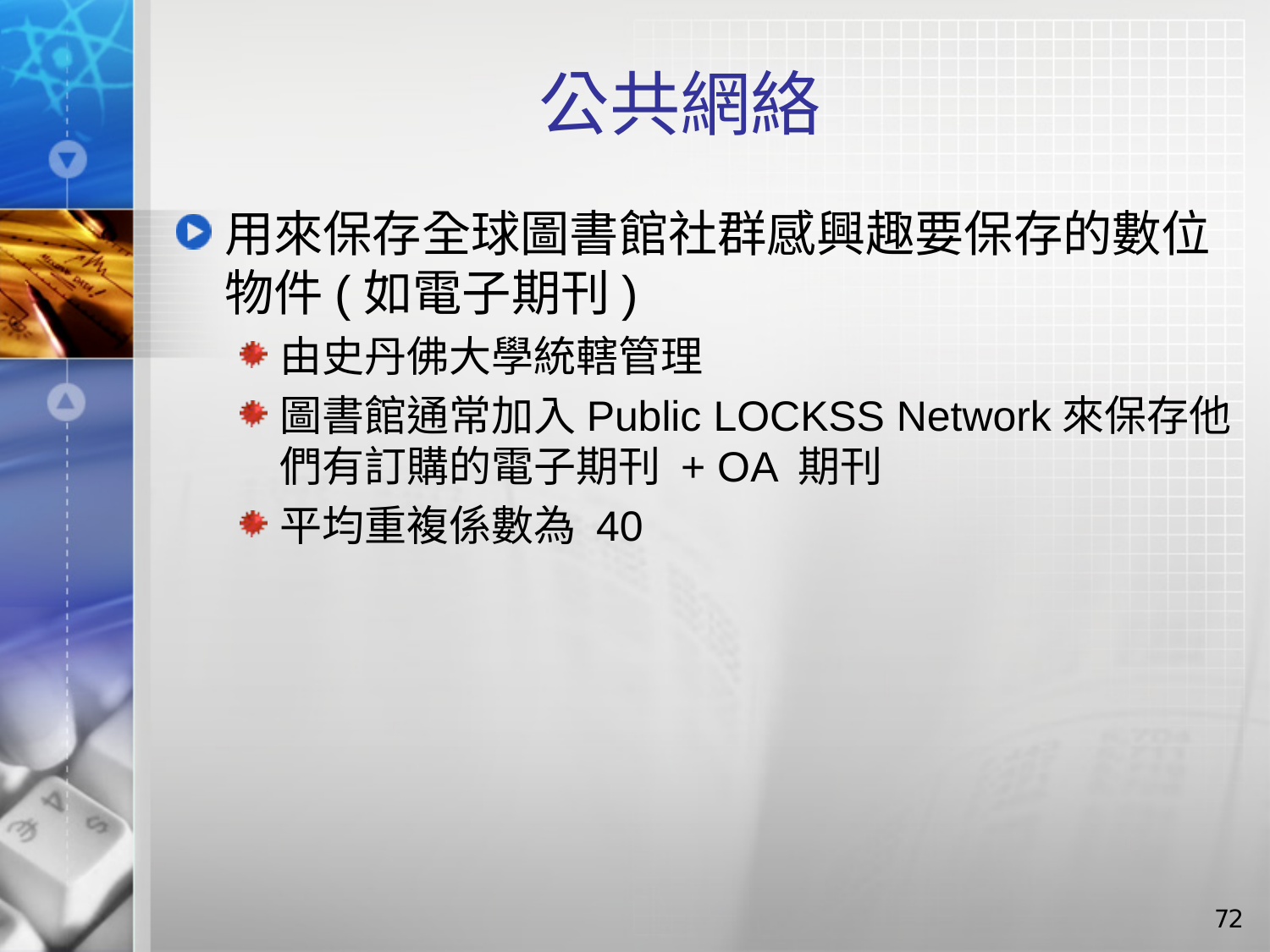

# 公共網絡
用來保存全球圖書館社群感興趣要保存的數位物件(如電子期刊)
由史丹佛大學統轄管理
圖書館通常加入Public LOCKSS Network來保存他們有訂購的電子期刊 + OA 期刊
平均重複係數為 40

72